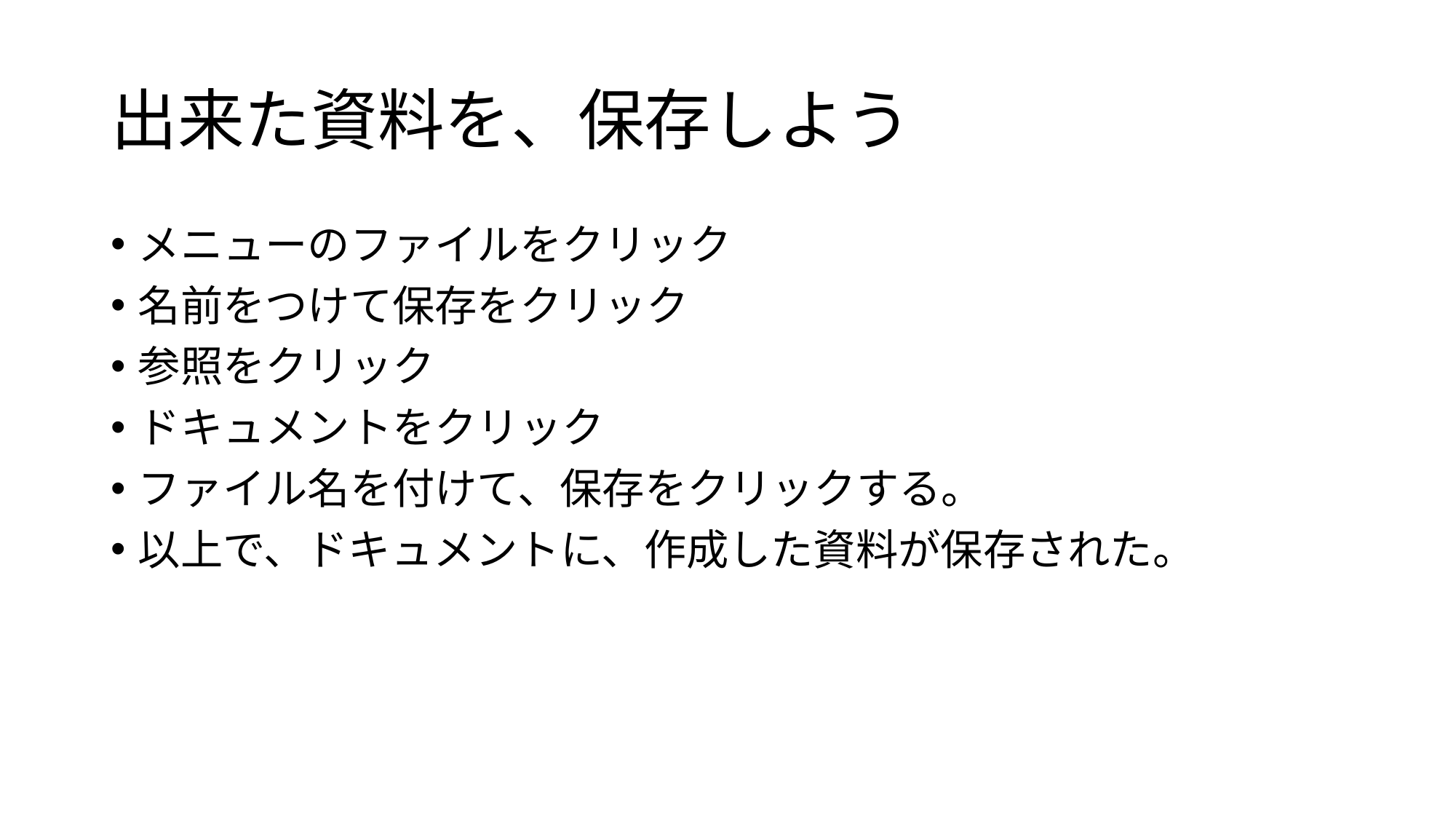

# 出来た資料を、保存しよう
メニューのファイルをクリック
名前をつけて保存をクリック
参照をクリック
ドキュメントをクリック
ファイル名を付けて、保存をクリックする。
以上で、ドキュメントに、作成した資料が保存された。